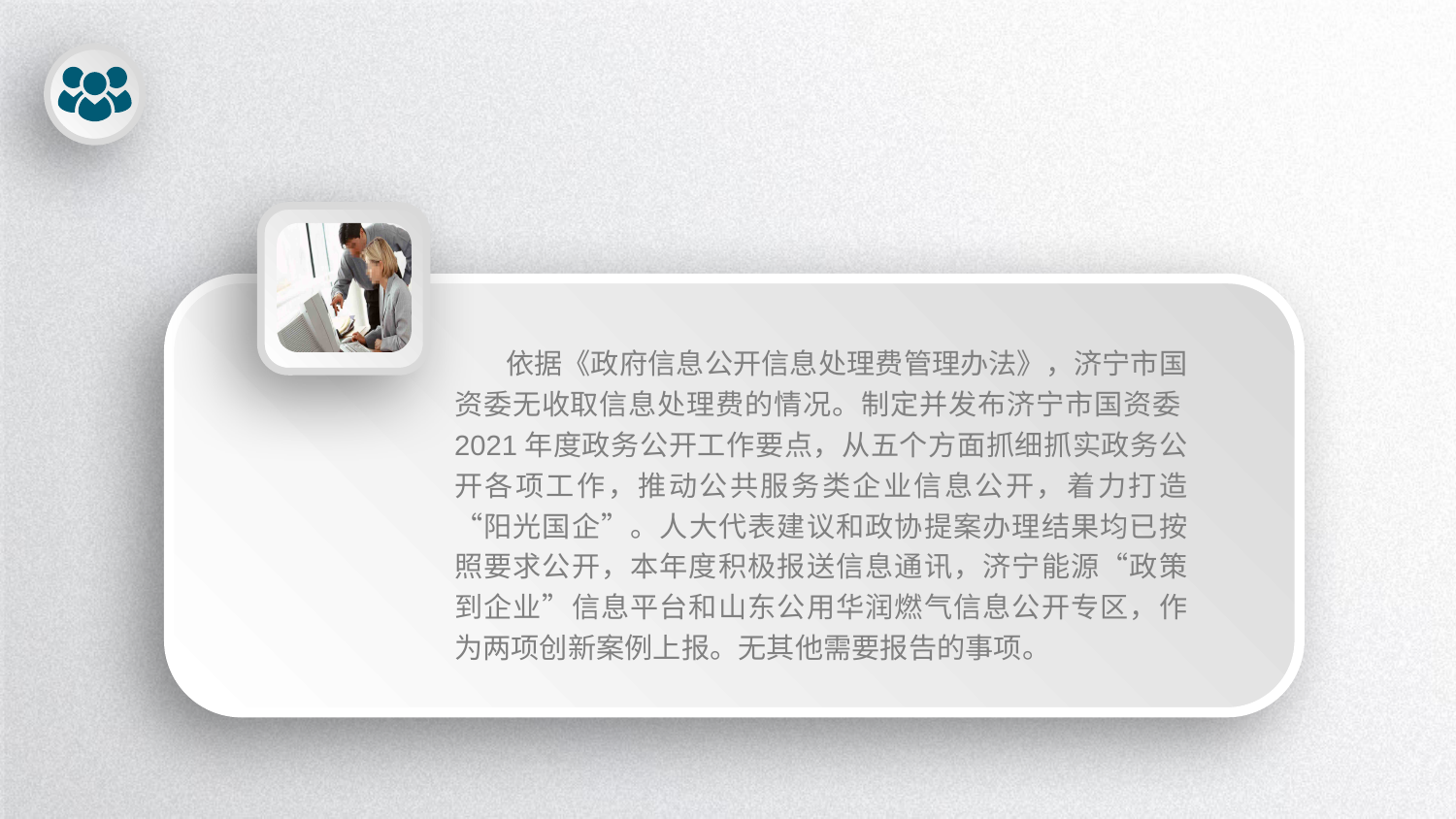

依据《政府信息公开信息处理费管理办法》，济宁市国资委无收取信息处理费的情况。制定并发布济宁市国资委2021年度政务公开工作要点，从五个方面抓细抓实政务公开各项工作，推动公共服务类企业信息公开，着力打造“阳光国企”。人大代表建议和政协提案办理结果均已按照要求公开，本年度积极报送信息通讯，济宁能源“政策到企业”信息平台和山东公用华润燃气信息公开专区，作为两项创新案例上报。无其他需要报告的事项。